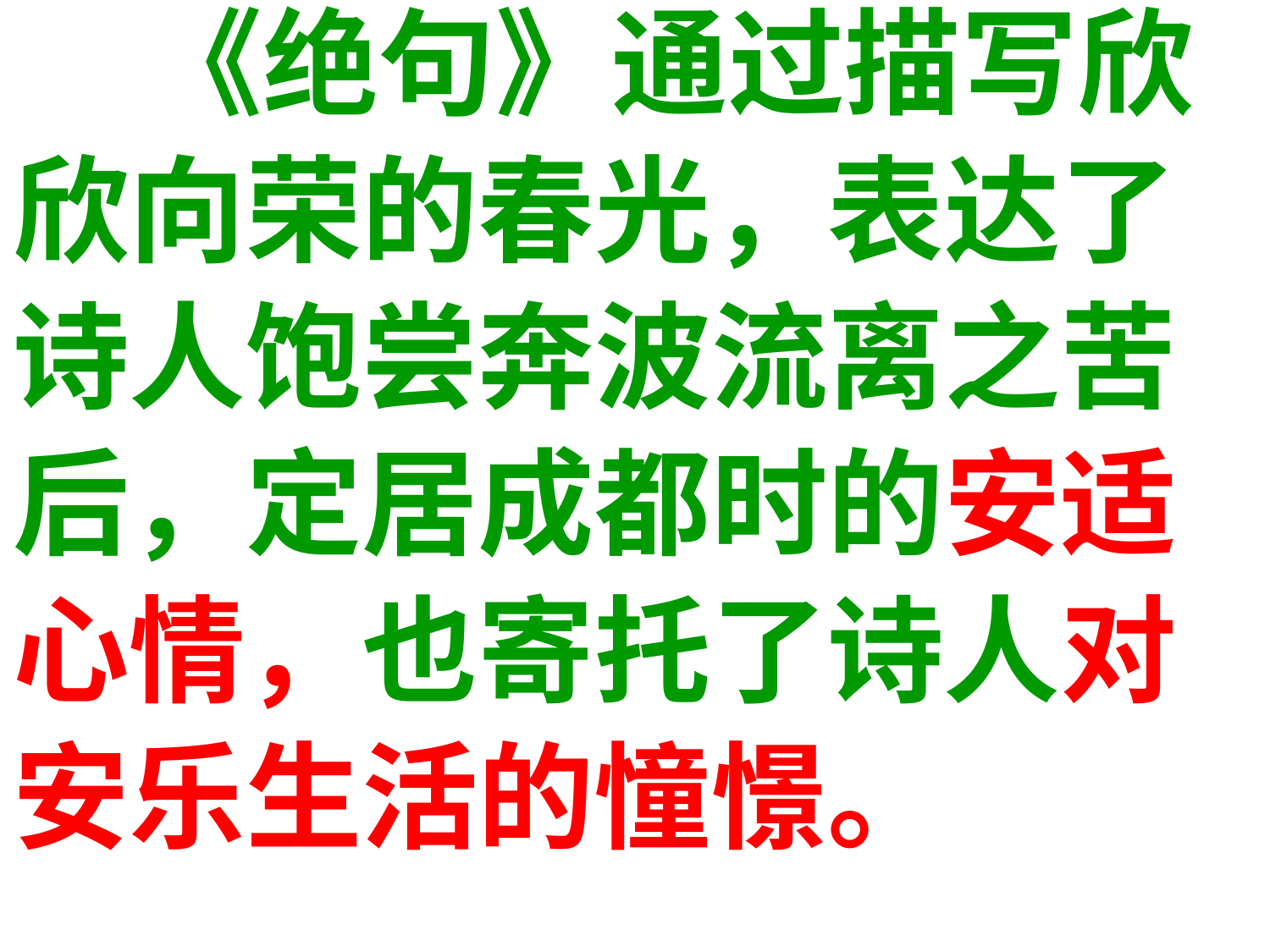

《绝句》通过描写欣
欣向荣的春光，表达了
诗人饱尝奔波流离之苦
后，定居成都时的安适
心情，也寄托了诗人对
安乐生活的憧憬。